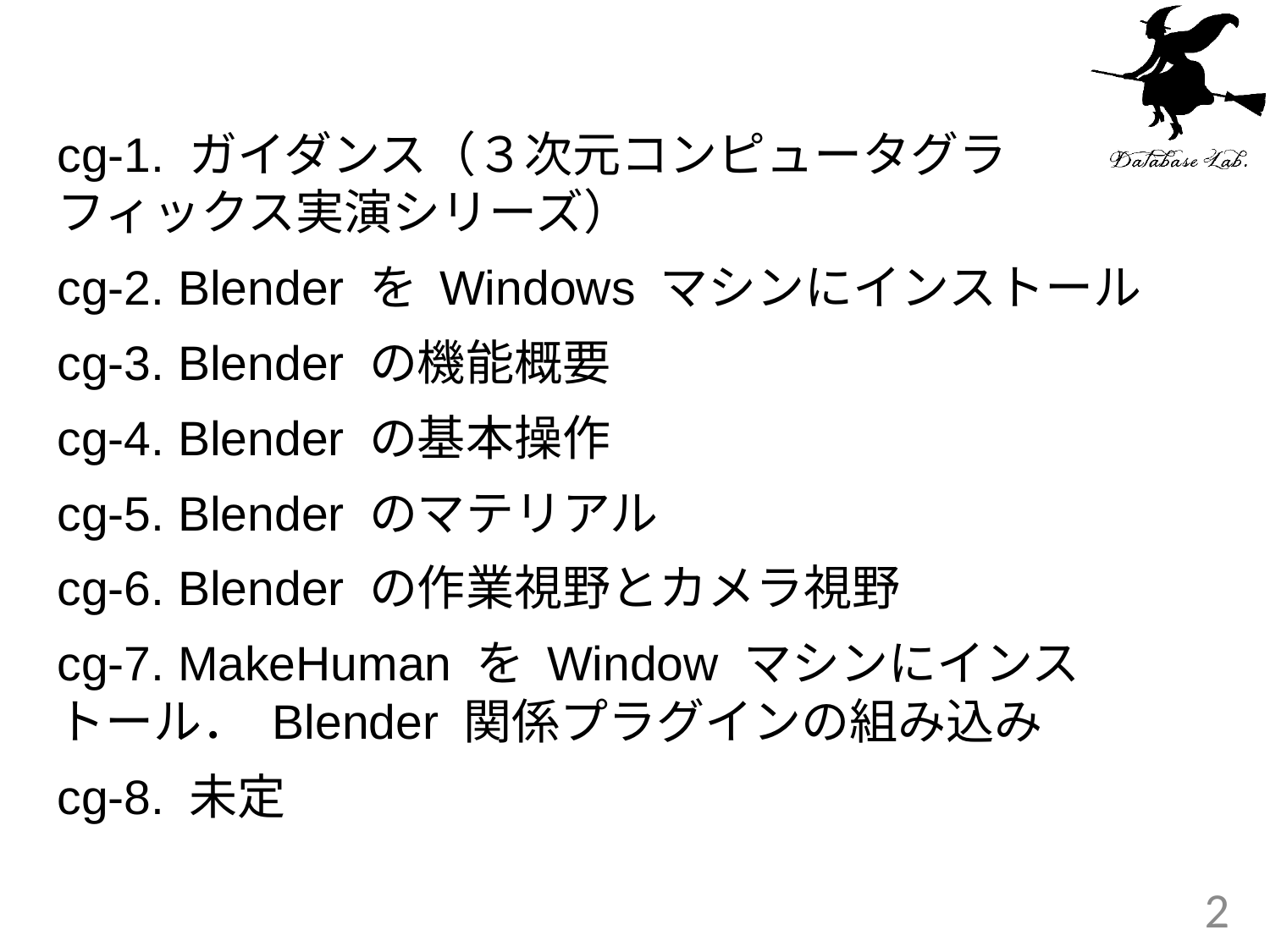

#
cg-1. ガイダンス（３次元コンピュータグラフィックス実演シリーズ）
cg-2. Blender を Windows マシンにインストール
cg-3. Blender の機能概要
cg-4. Blender の基本操作
cg-5. Blender のマテリアル
cg-6. Blender の作業視野とカメラ視野
cg-7. MakeHuman を Window マシンにインストール． Blender 関係プラグインの組み込み
cg-8. 未定

2